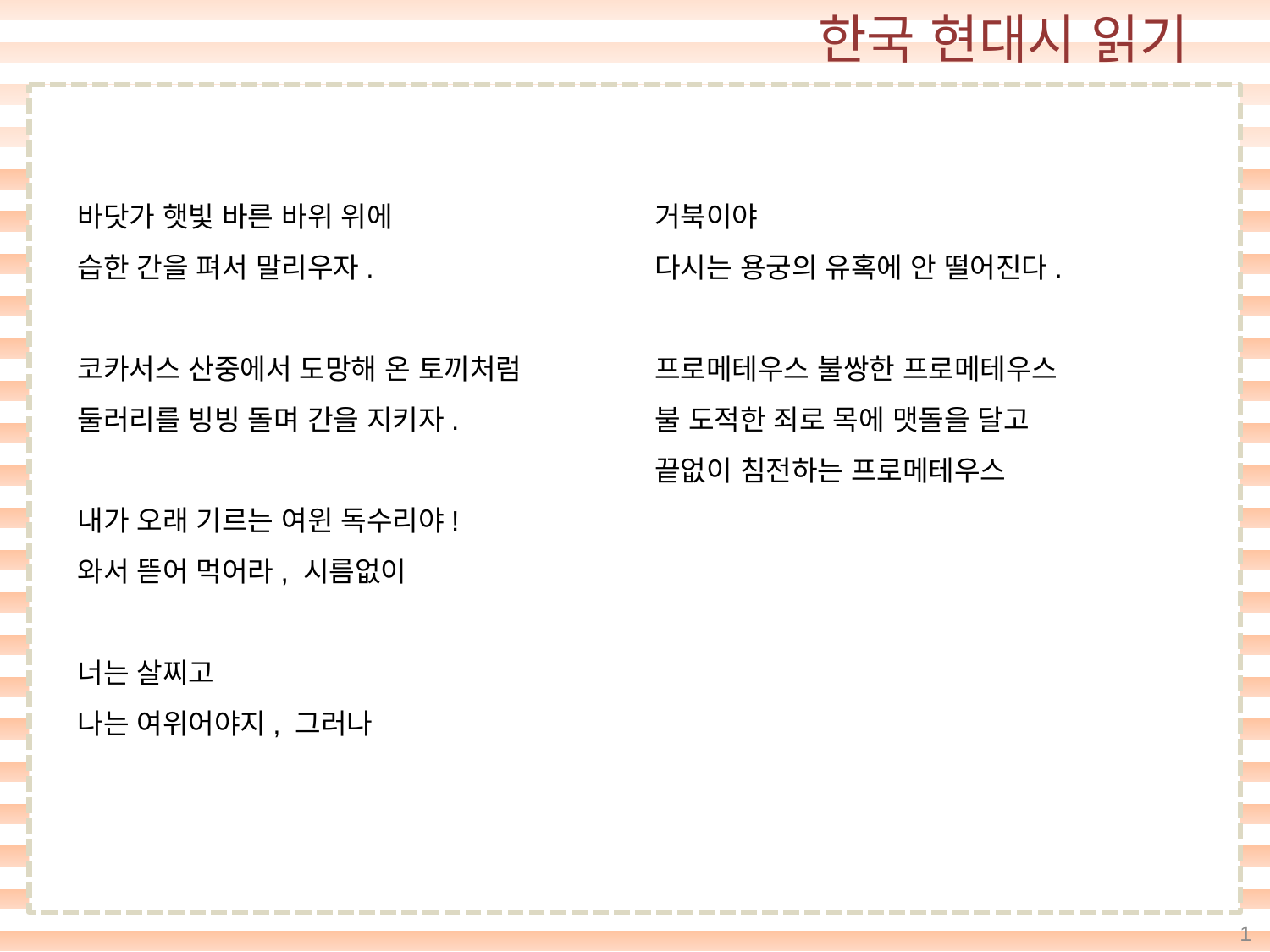

바닷가 햇빛 바른 바위 위에
습한 간을 펴서 말리우자.

코카서스 산중에서 도망해 온 토끼처럼
둘러리를 빙빙 돌며 간을 지키자.

내가 오래 기르는 여윈 독수리야!
와서 뜯어 먹어라, 시름없이

너는 살찌고
나는 여위어야지, 그러나
거북이야
다시는 용궁의 유혹에 안 떨어진다.

프로메테우스 불쌍한 프로메테우스
불 도적한 죄로 목에 맷돌을 달고
끝없이 침전하는 프로메테우스
1